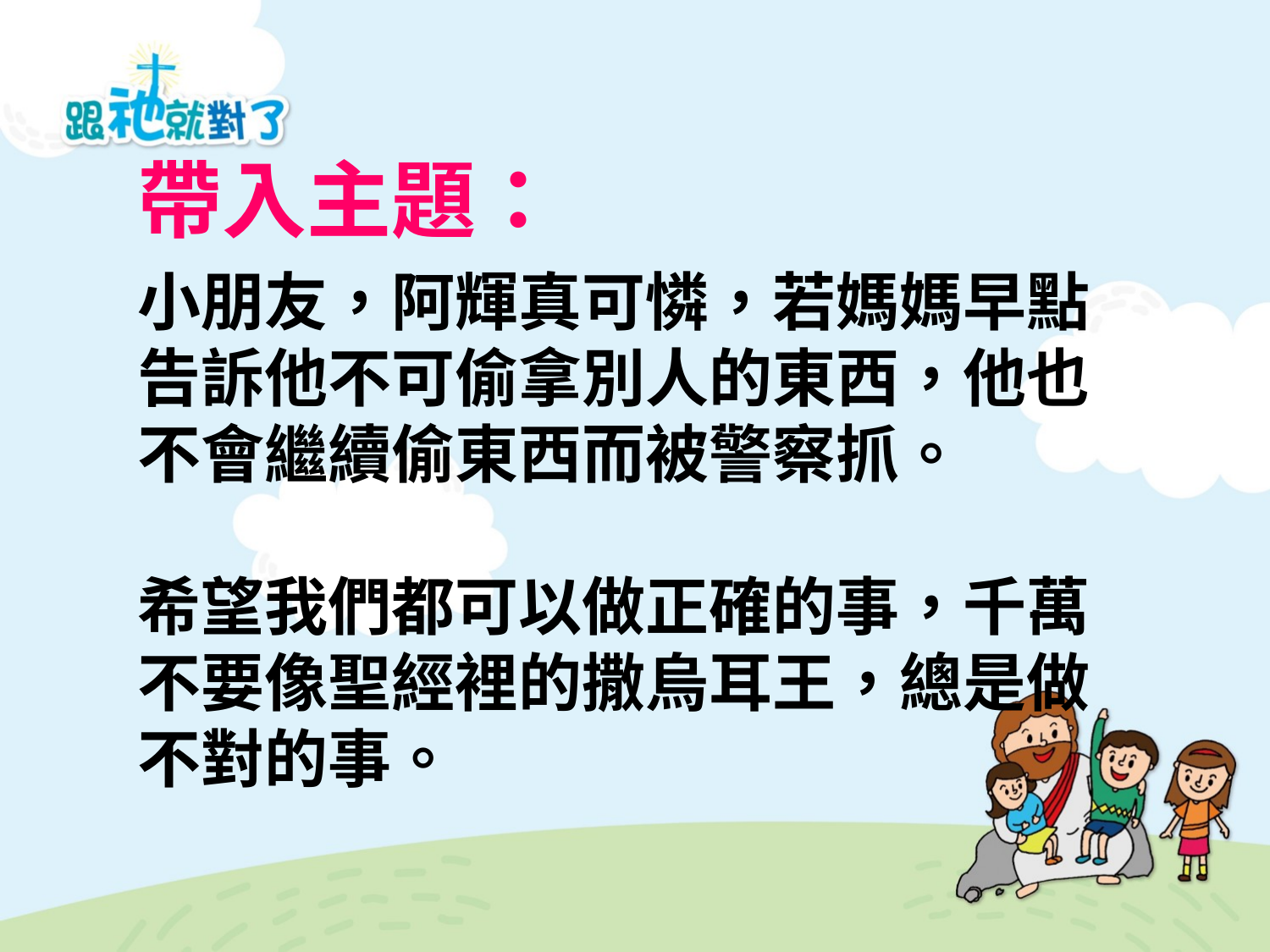

帶入主題：
小朋友，阿輝真可憐，若媽媽早點告訴他不可偷拿別人的東西，他也不會繼續偷東西而被警察抓。

希望我們都可以做正確的事，千萬不要像聖經裡的撒烏耳王，總是做不對的事。